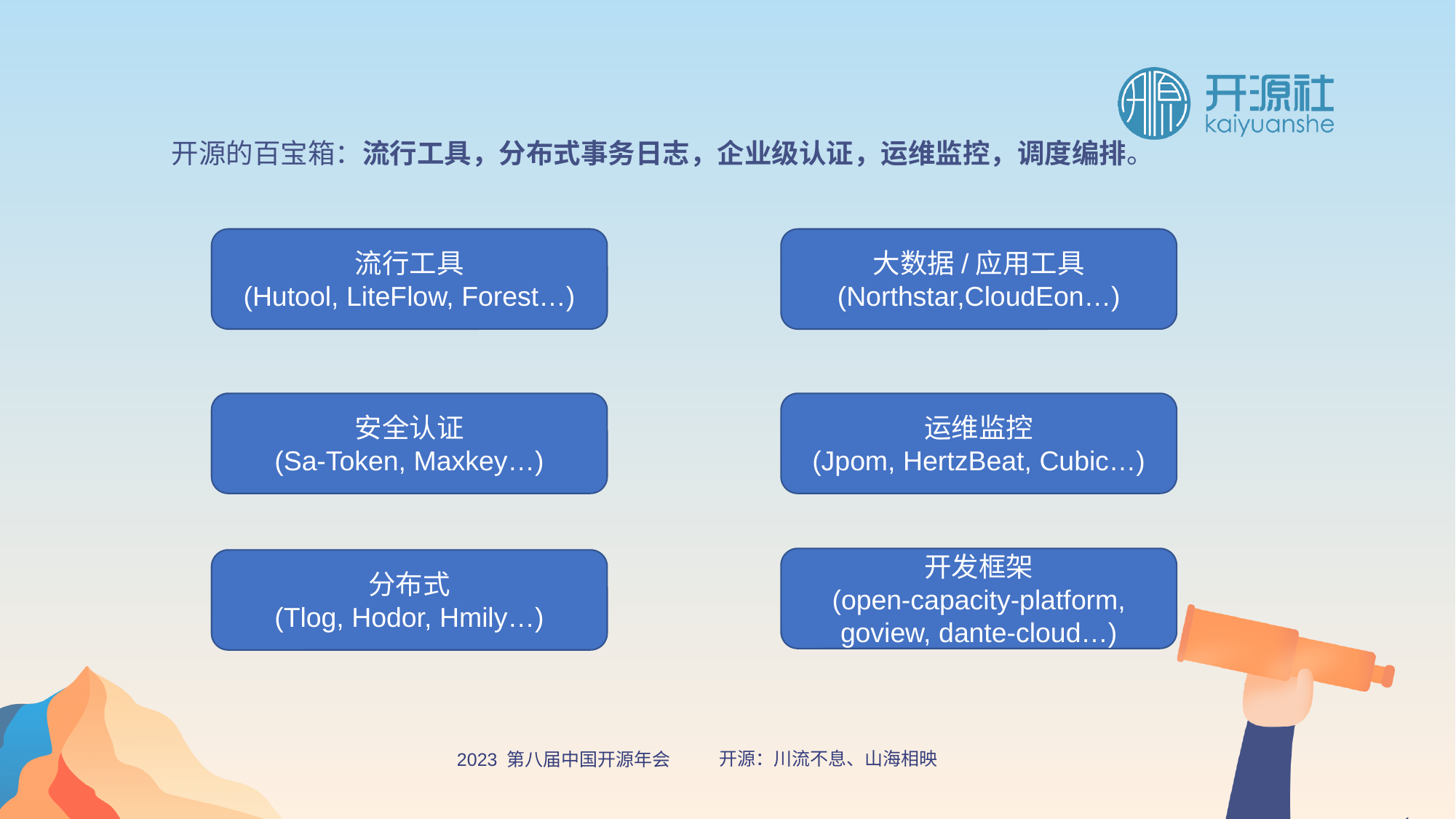

开源的百宝箱：流行工具，分布式事务日志，企业级认证，运维监控，调度编排。
流行工具
(Hutool, LiteFlow, Forest…)
大数据/应用工具
(Northstar,CloudEon…)
安全认证
(Sa-Token, Maxkey…)
运维监控
(Jpom, HertzBeat, Cubic…)
开发框架
(open-capacity-platform, goview, dante-cloud…)
分布式
(Tlog, Hodor, Hmily…)